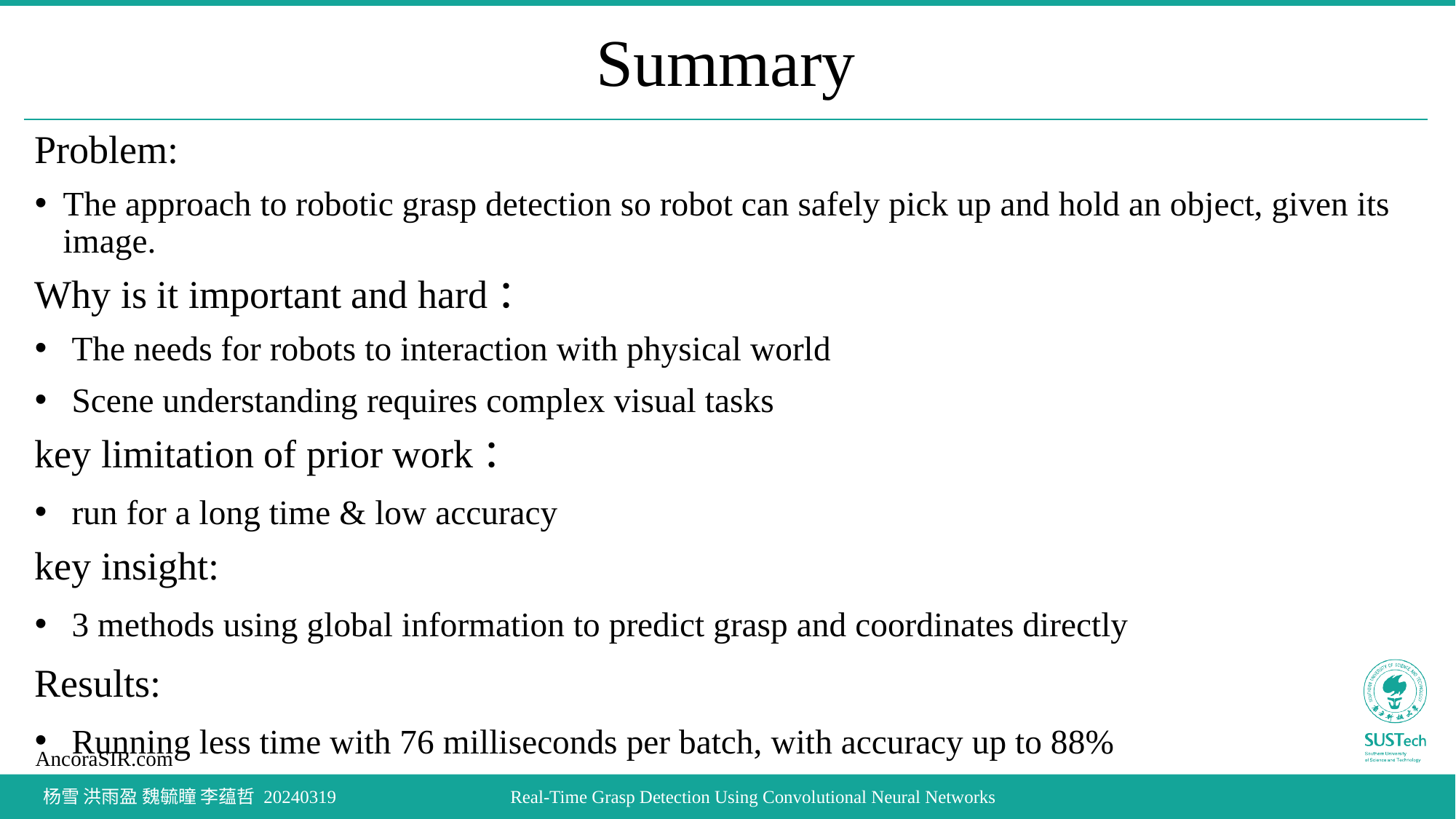

# Summary
Problem:
The approach to robotic grasp detection so robot can safely pick up and hold an object, given its image.
Why is it important and hard：
 The needs for robots to interaction with physical world
 Scene understanding requires complex visual tasks
key limitation of prior work：
 run for a long time & low accuracy
key insight:
 3 methods using global information to predict grasp and coordinates directly
Results:
 Running less time with 76 milliseconds per batch, with accuracy up to 88%
 杨雪 洪雨盈 魏毓瞳 李蕴哲 20240319
28
Real-Time Grasp Detection Using Convolutional Neural Networks